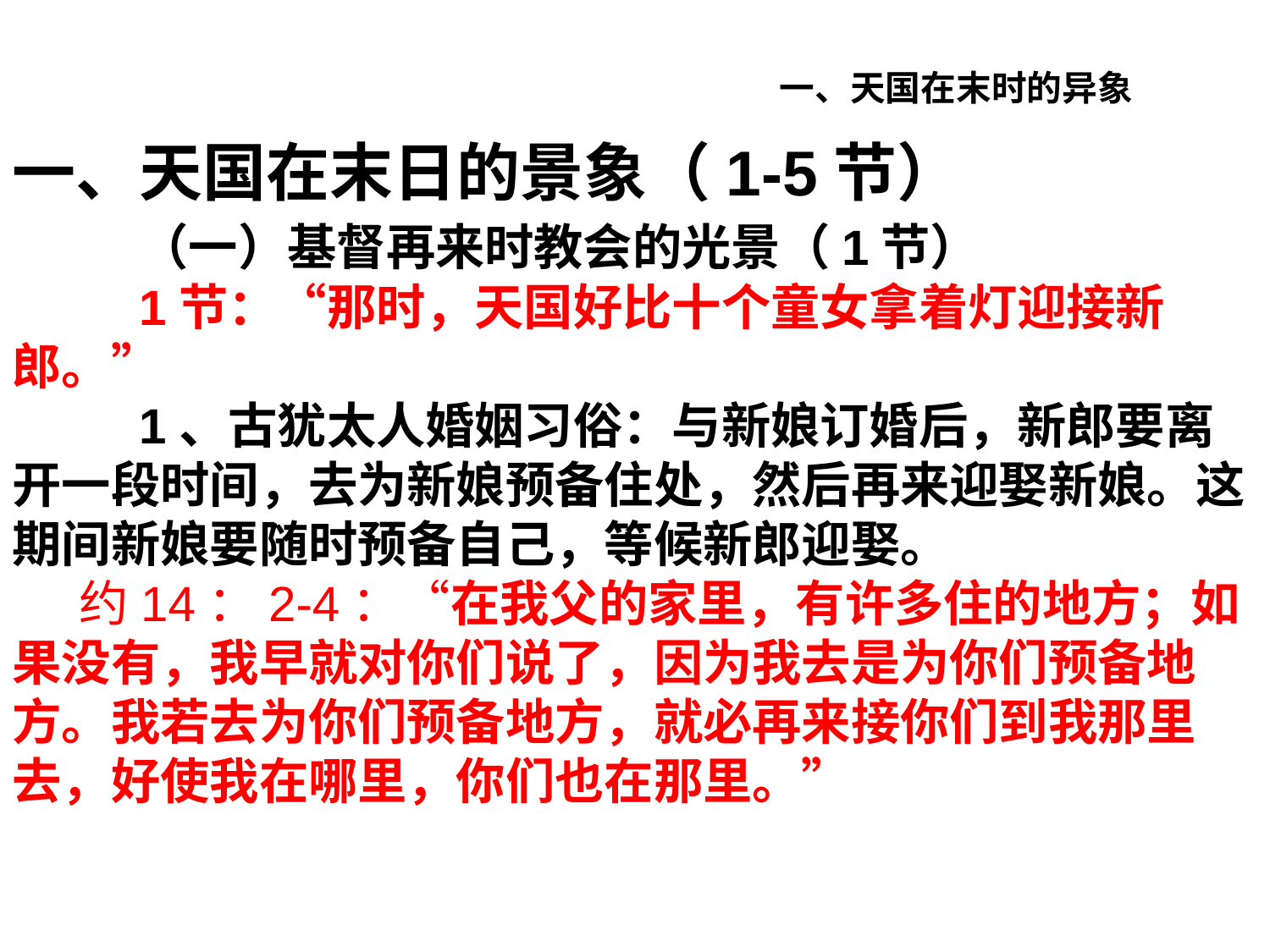

一、天国在末时的异象
一、天国在末日的景象（1-5节）
	（一）基督再来时教会的光景（1节）
	1节：“那时，天国好比十个童女拿着灯迎接新郎。”
	1、古犹太人婚姻习俗：与新娘订婚后，新郎要离开一段时间，去为新娘预备住处，然后再来迎娶新娘。这期间新娘要随时预备自己，等候新郎迎娶。
     约14：2-4：“在我父的家里，有许多住的地方；如果没有，我早就对你们说了，因为我去是为你们预备地方。我若去为你们预备地方，就必再来接你们到我那里去，好使我在哪里，你们也在那里。”